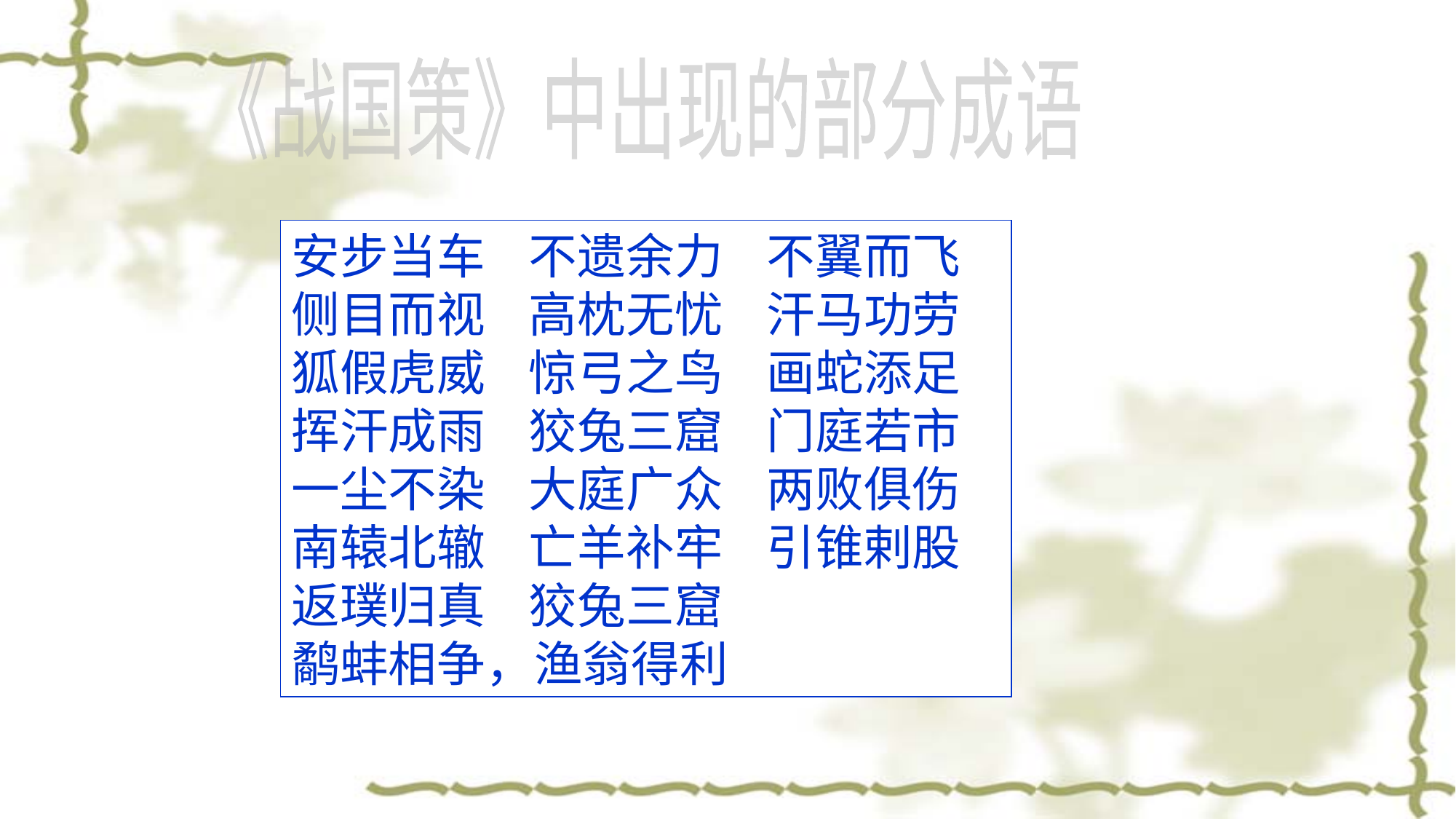

《战国策》中出现的部分成语
安步当车    不遗余力    不翼而飞    侧目而视    高枕无忧    汗马功劳    狐假虎威    惊弓之鸟    画蛇添足    挥汗成雨    狡兔三窟    门庭若市
一尘不染    大庭广众    两败俱伤    南辕北辙    亡羊补牢    引锥剌股    返璞归真    狡兔三窟
鹬蚌相争，渔翁得利